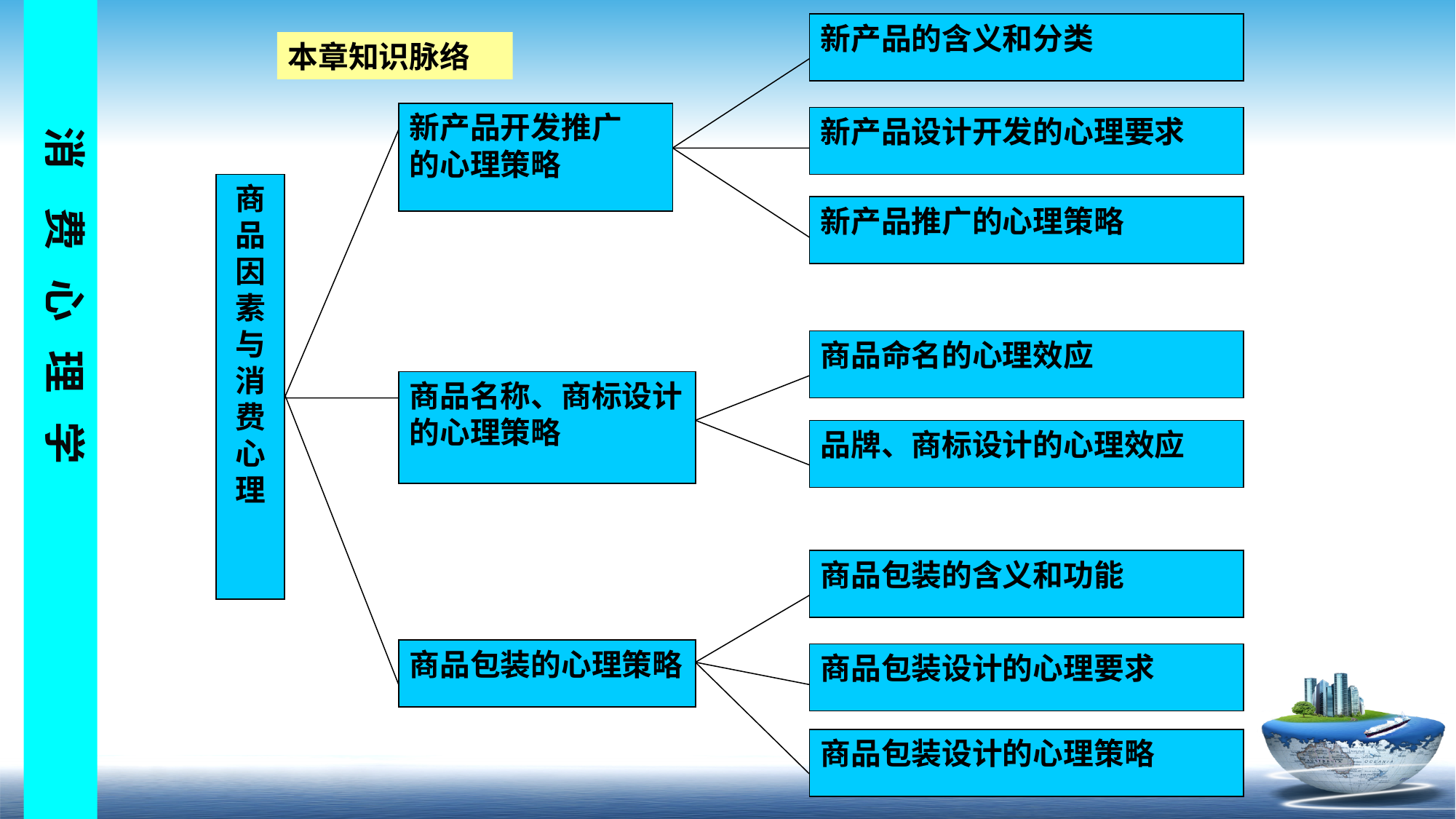

新产品的含义和分类

新产品开发推广
的心理策略
新产品设计开发的心理要求

商品因素与消费心理
新产品推广的心理策略
商品命名的心理效应
商品名称、商标设计的心理策略

品牌、商标设计的心理效应
商品包装的含义和功能

商品包装的心理策略
商品包装设计的心理要求

商品包装设计的心理策略
本章知识脉络